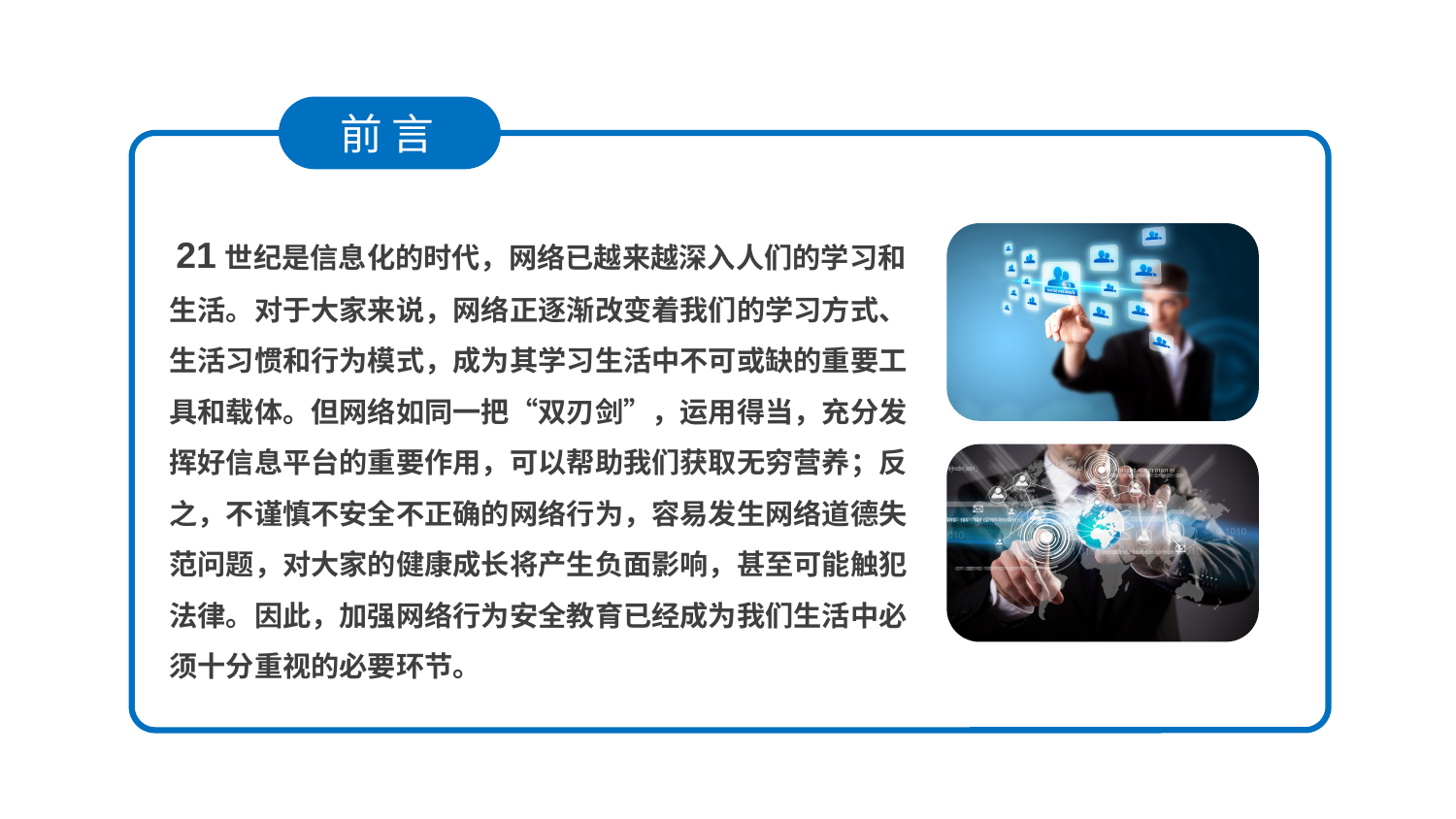

前 言

 21世纪是信息化的时代，网络已越来越深入人们的学习和生活。对于大家来说，网络正逐渐改变着我们的学习方式、生活习惯和行为模式，成为其学习生活中不可或缺的重要工具和载体。但网络如同一把“双刃剑”，运用得当，充分发挥好信息平台的重要作用，可以帮助我们获取无穷营养；反之，不谨慎不安全不正确的网络行为，容易发生网络道德失范问题，对大家的健康成长将产生负面影响，甚至可能触犯法律。因此，加强网络行为安全教育已经成为我们生活中必须十分重视的必要环节。